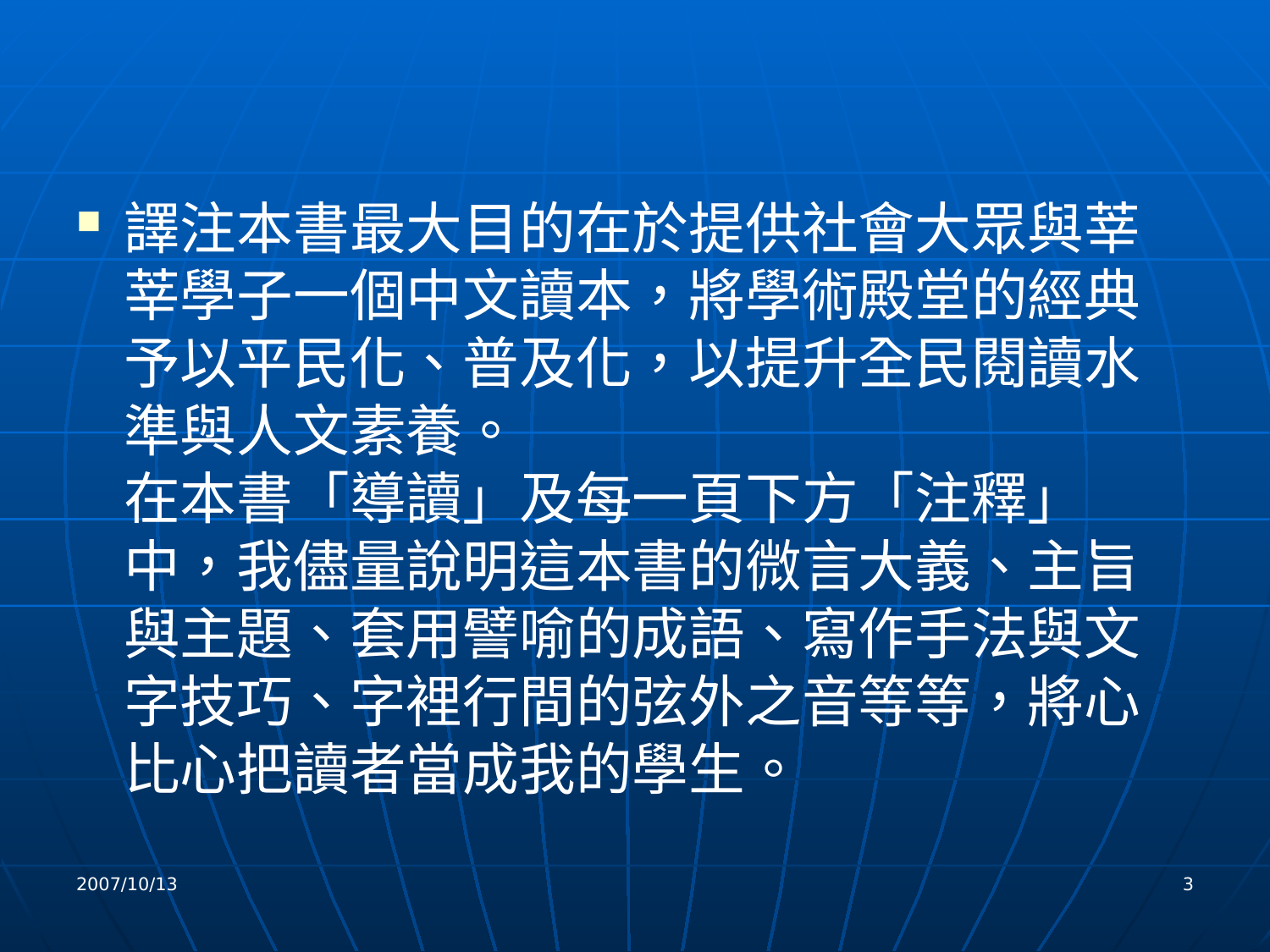

譯注本書最大目的在於提供社會大眾與莘莘學子一個中文讀本，將學術殿堂的經典予以平民化、普及化，以提升全民閱讀水準與人文素養。
在本書「導讀」及每一頁下方「注釋」中，我儘量說明這本書的微言大義、主旨與主題、套用譬喻的成語、寫作手法與文字技巧、字裡行間的弦外之音等等，將心比心把讀者當成我的學生。
2007/10/13
3